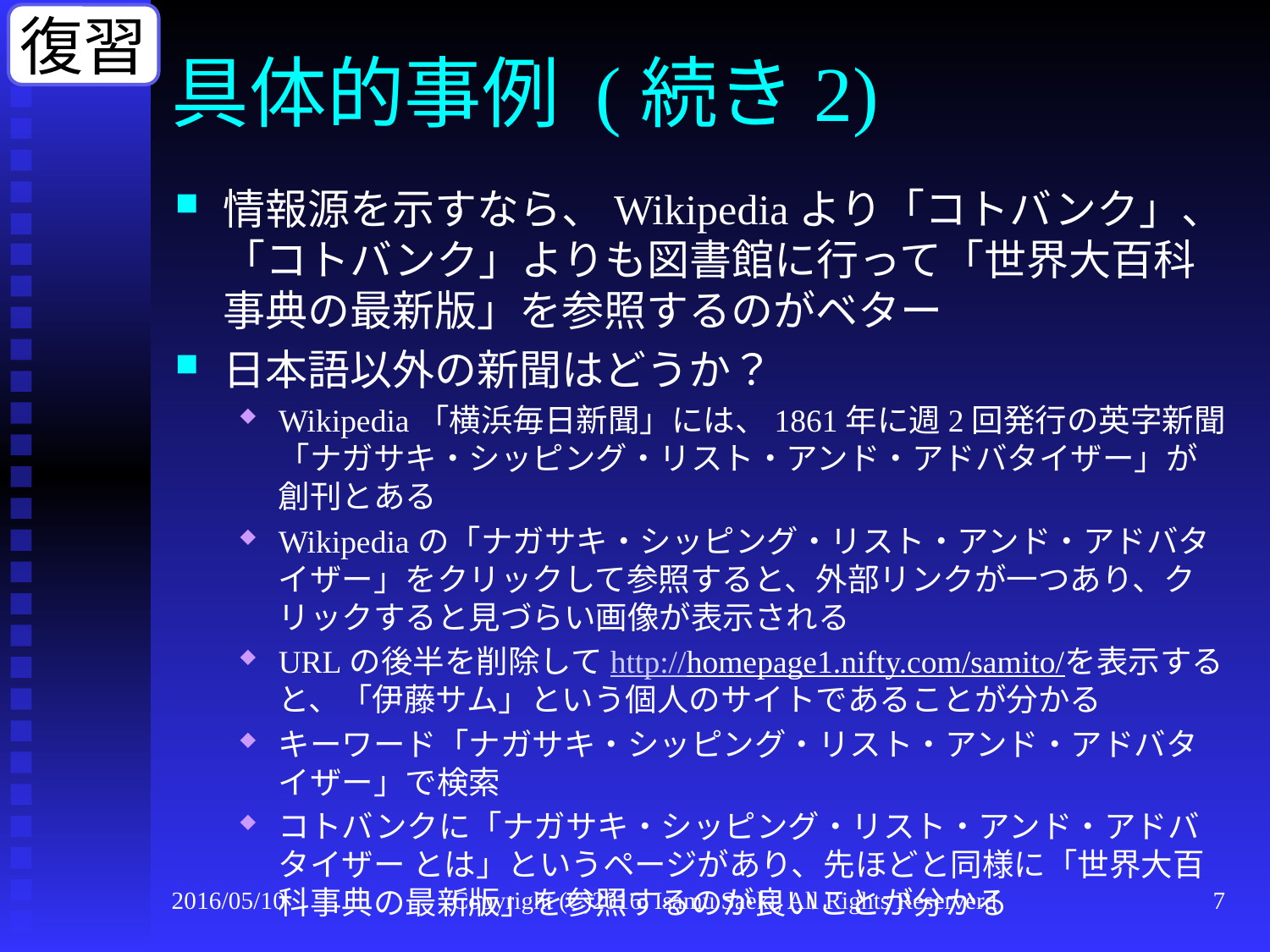

復習
# 具体的事例 (続き2)
情報源を示すなら、Wikipediaより「コトバンク」、「コトバンク」よりも図書館に行って「世界大百科事典の最新版」を参照するのがベター
日本語以外の新聞はどうか？
Wikipedia「横浜毎日新聞」には、1861年に週2回発行の英字新聞「ナガサキ・シッピング・リスト・アンド・アドバタイザー」が創刊とある
Wikipediaの「ナガサキ・シッピング・リスト・アンド・アドバタイザー」をクリックして参照すると、外部リンクが一つあり、クリックすると見づらい画像が表示される
URLの後半を削除してhttp://homepage1.nifty.com/samito/を表示すると、「伊藤サム」という個人のサイトであることが分かる
キーワード「ナガサキ・シッピング・リスト・アンド・アドバタイザー」で検索
コトバンクに「ナガサキ・シッピング・リスト・アンド・アドバタイザー とは」というページがあり、先ほどと同様に「世界大百科事典の最新版」を参照するのが良いことが分かる
2016/05/10
Copyright (C)2016, Isamu Saeki, All Rights Reserverd
7